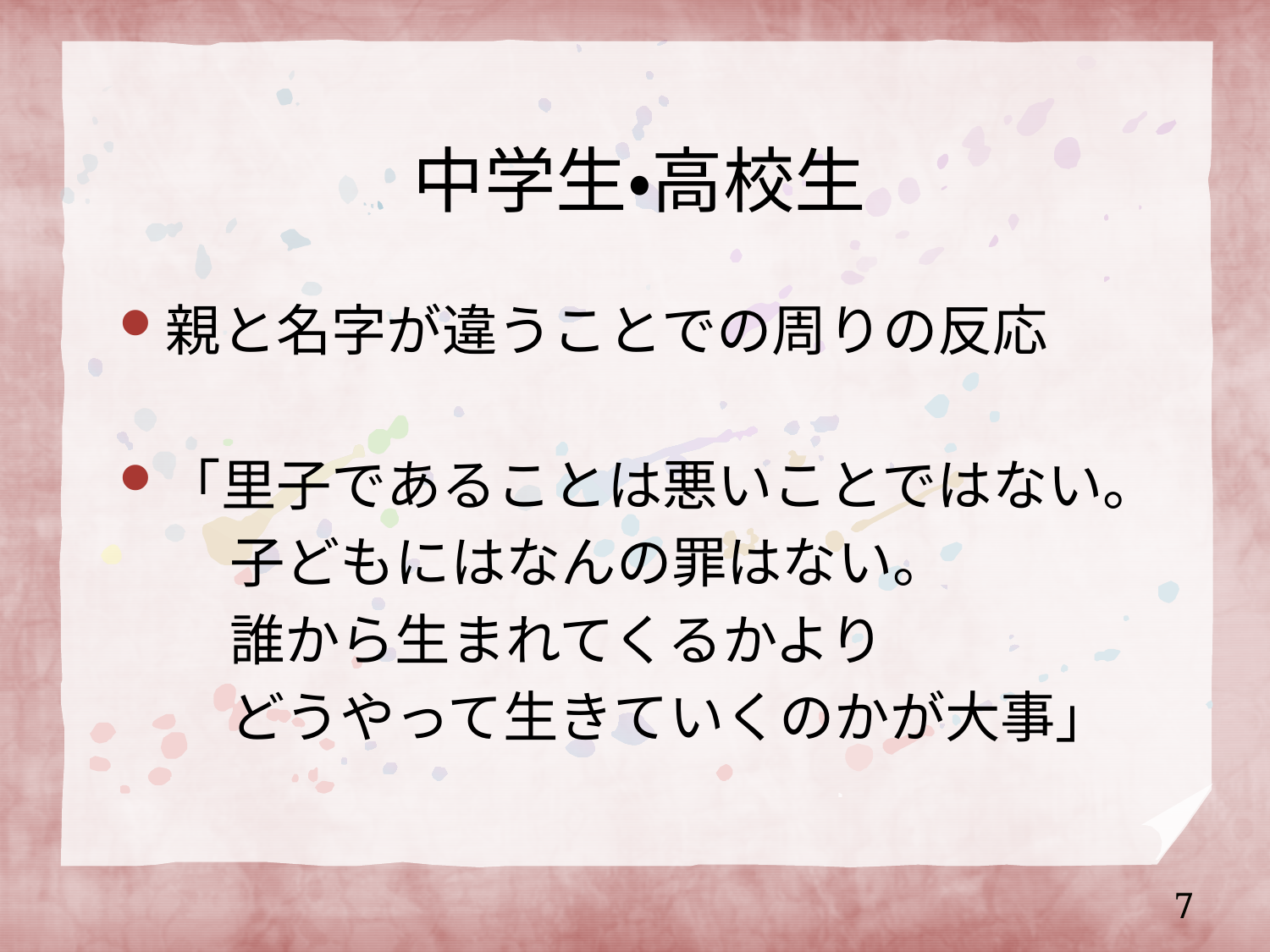

# 中学生・高校生
親と名字が違うことでの周りの反応

「里子であることは悪いことではない。
　　子どもにはなんの罪はない。
　　誰から生まれてくるかより
　　どうやって生きていくのかが大事」
7